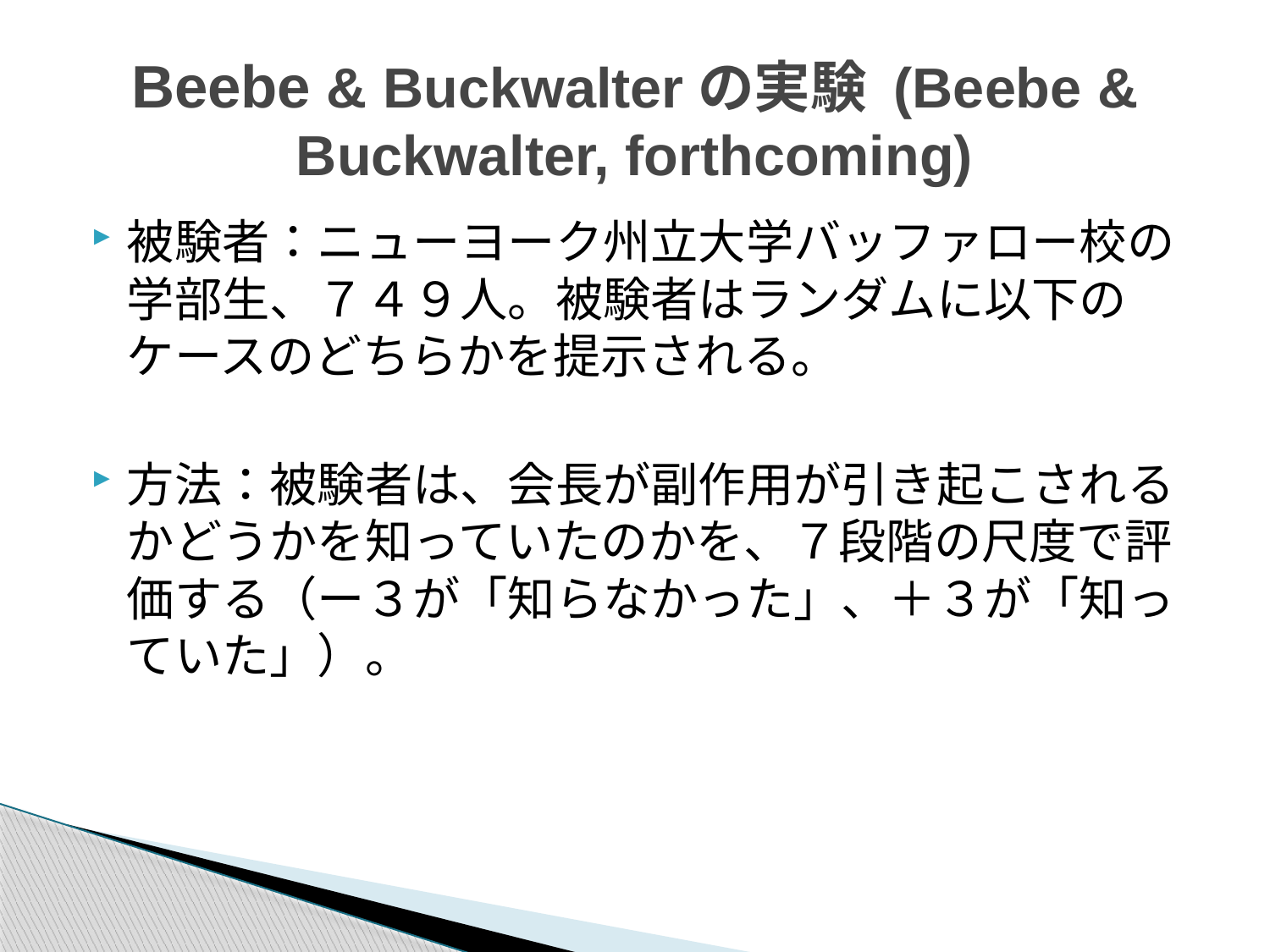

# Beebe & Buckwalterの実験 (Beebe & Buckwalter, forthcoming)
被験者：ニューヨーク州立大学バッファロー校の学部生、７４９人。被験者はランダムに以下のケースのどちらかを提示される。

方法：被験者は、会長が副作用が引き起こされるかどうかを知っていたのかを、７段階の尺度で評価する（ー３が「知らなかった」、＋３が「知っていた」）。